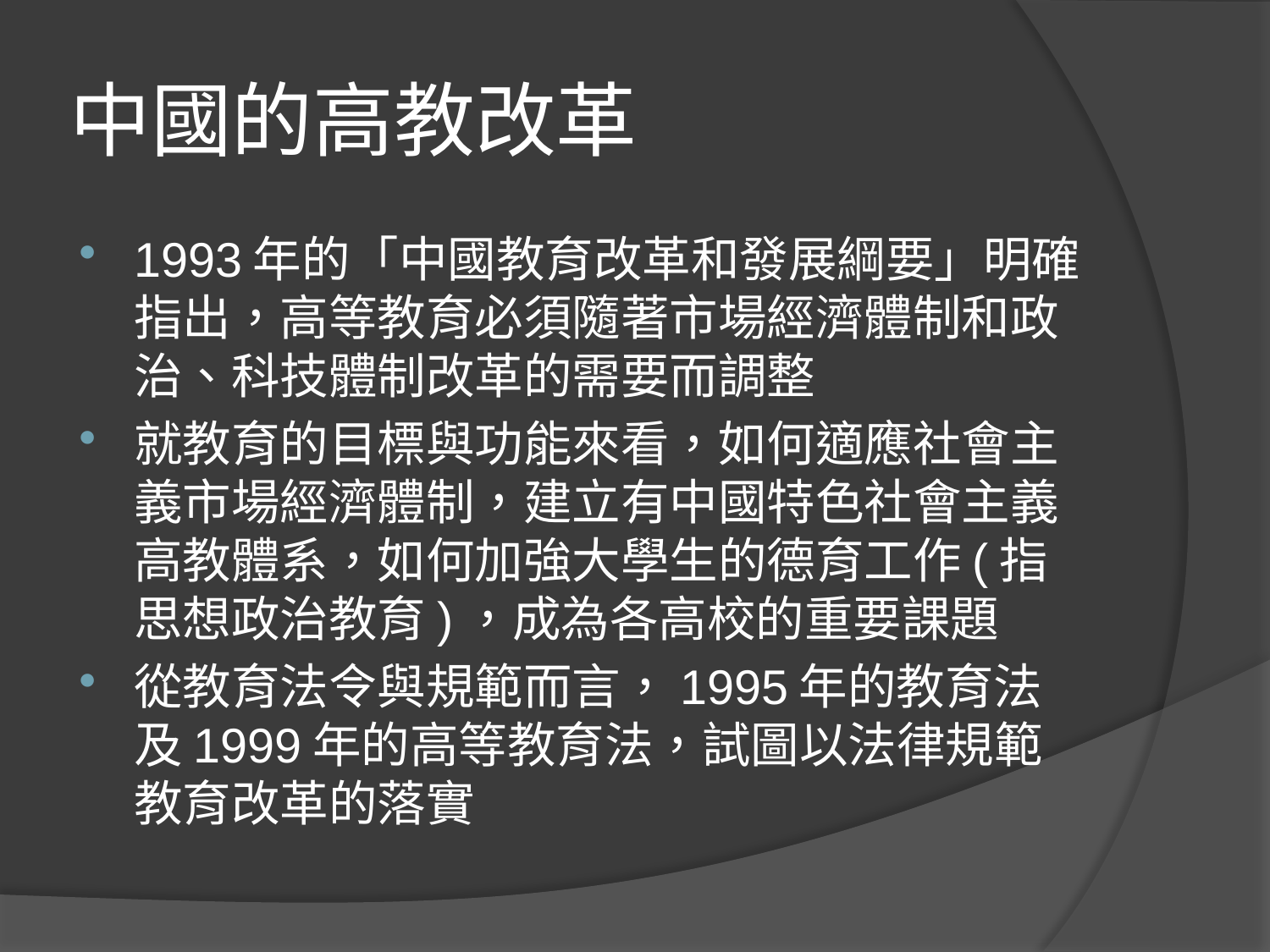

# 中國的高教改革
1993年的「中國教育改革和發展綱要」明確指出，高等教育必須隨著市場經濟體制和政治、科技體制改革的需要而調整
就教育的目標與功能來看，如何適應社會主義市場經濟體制，建立有中國特色社會主義高教體系，如何加強大學生的德育工作(指思想政治教育)，成為各高校的重要課題
從教育法令與規範而言，1995年的教育法及1999年的高等教育法，試圖以法律規範教育改革的落實